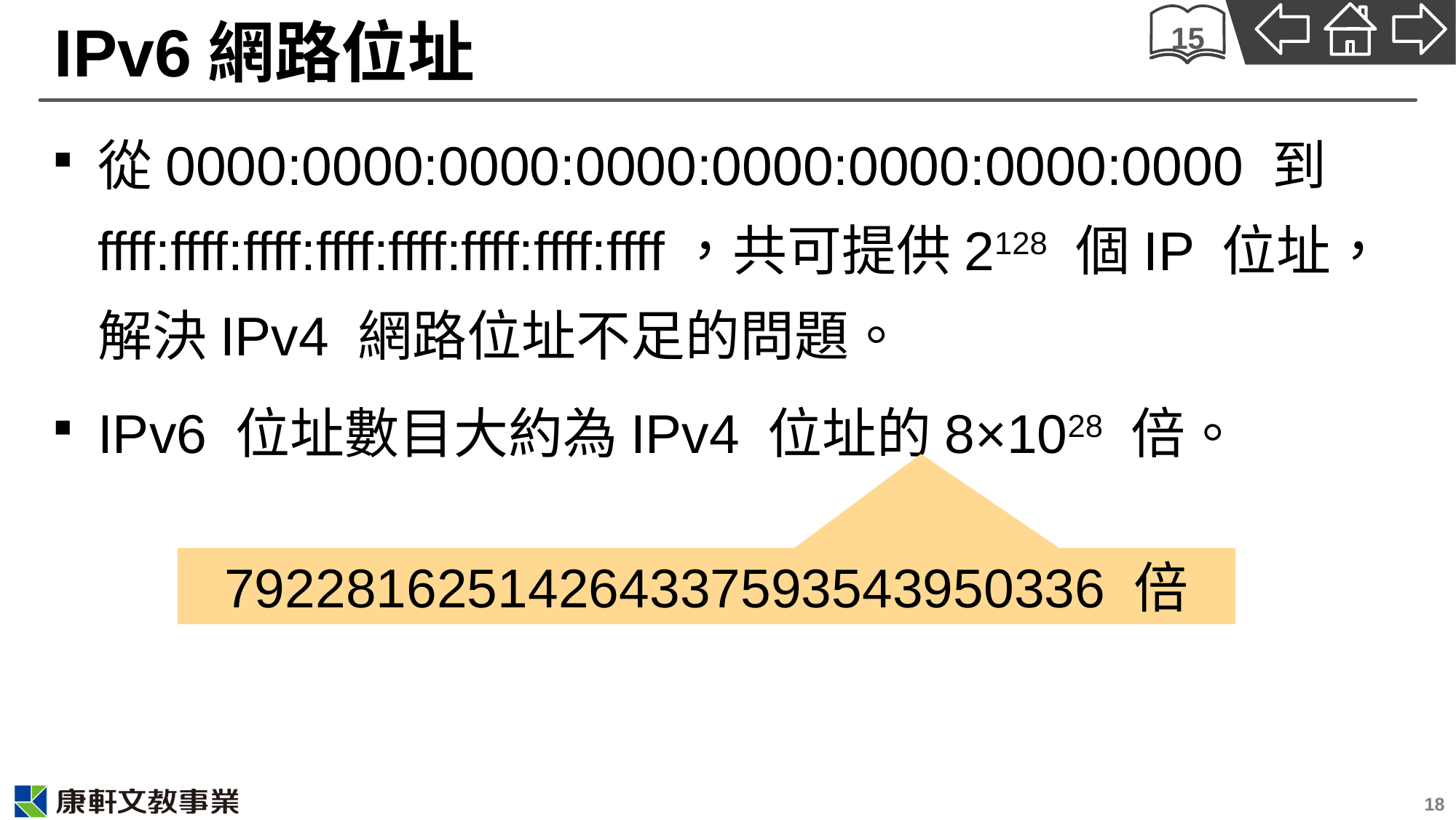

# IPv6網路位址
15
從0000:0000:0000:0000:0000:0000:0000:0000 到ffff:ffff:ffff:ffff:ffff:ffff:ffff:ffff，共可提供2128 個IP 位址，解決IPv4 網路位址不足的問題。
IPv6 位址數目大約為IPv4 位址的8×1028 倍。

79228162514264337593543950336 倍
18